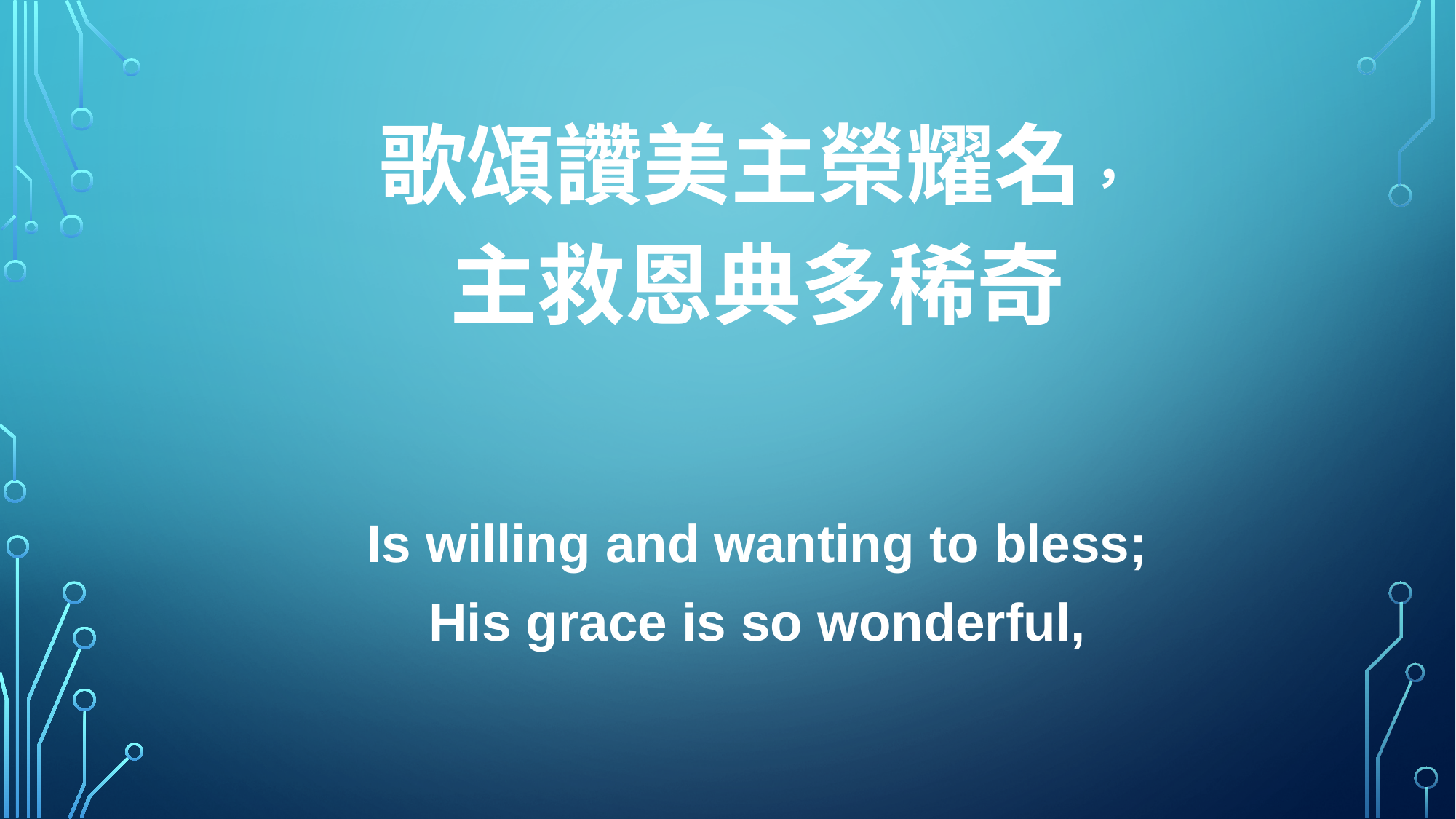

歌頌讚美主榮耀名，
主救恩典多稀奇

Is willing and wanting to bless;
His grace is so wonderful,